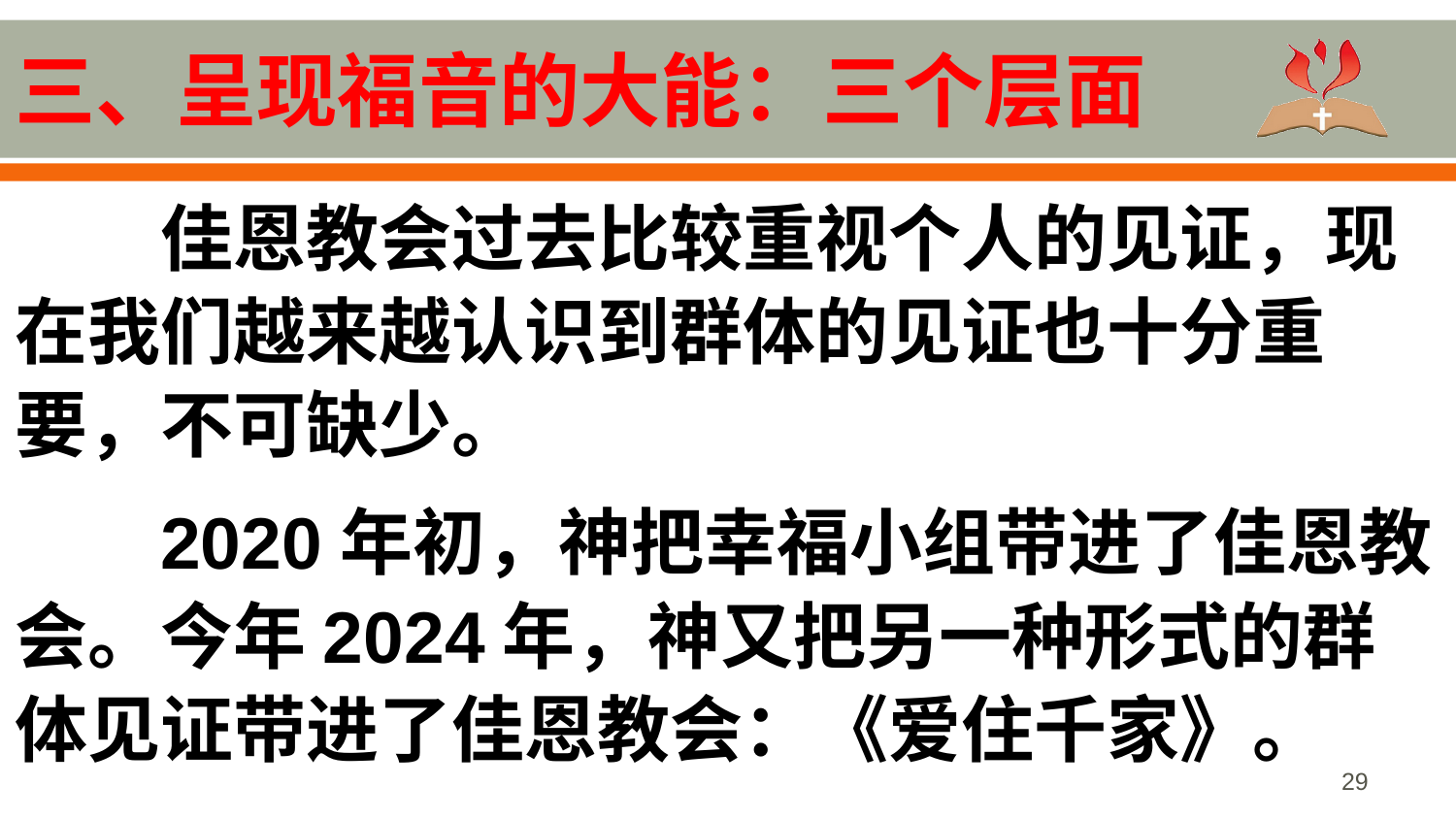

# 三、呈现福音的大能：三个层面
佳恩教会过去比较重视个人的见证，现在我们越来越认识到群体的见证也十分重要，不可缺少。
2020年初，神把幸福小组带进了佳恩教会。今年2024年，神又把另一种形式的群体见证带进了佳恩教会：《爱住千家》。

29